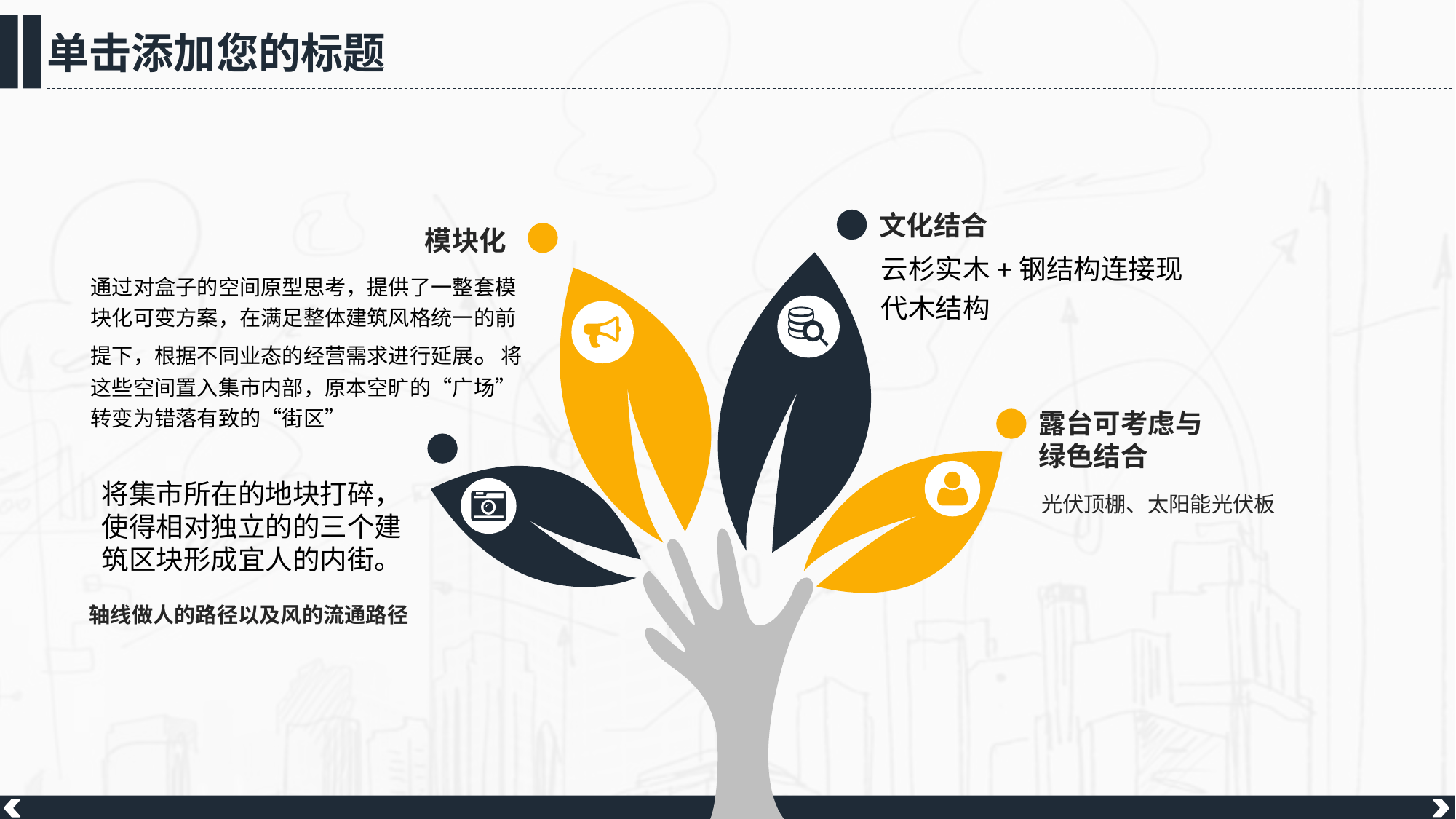

文化结合

模块化

云杉实木+钢结构连接现代木结构

通过对盒子的空间原型思考，提供了一整套模块化可变方案，在满足整体建筑风格统一的前提下，根据不同业态的经营需求进行延展。将这些空间置入集市内部，原本空旷的“广场”转变为错落有致的“街区”

露台可考虑与绿色结合

将集市所在的地块打碎，使得相对独立的的三个建筑区块形成宜人的内街。

光伏顶棚、太阳能光伏板

轴线做人的路径以及风的流通路径